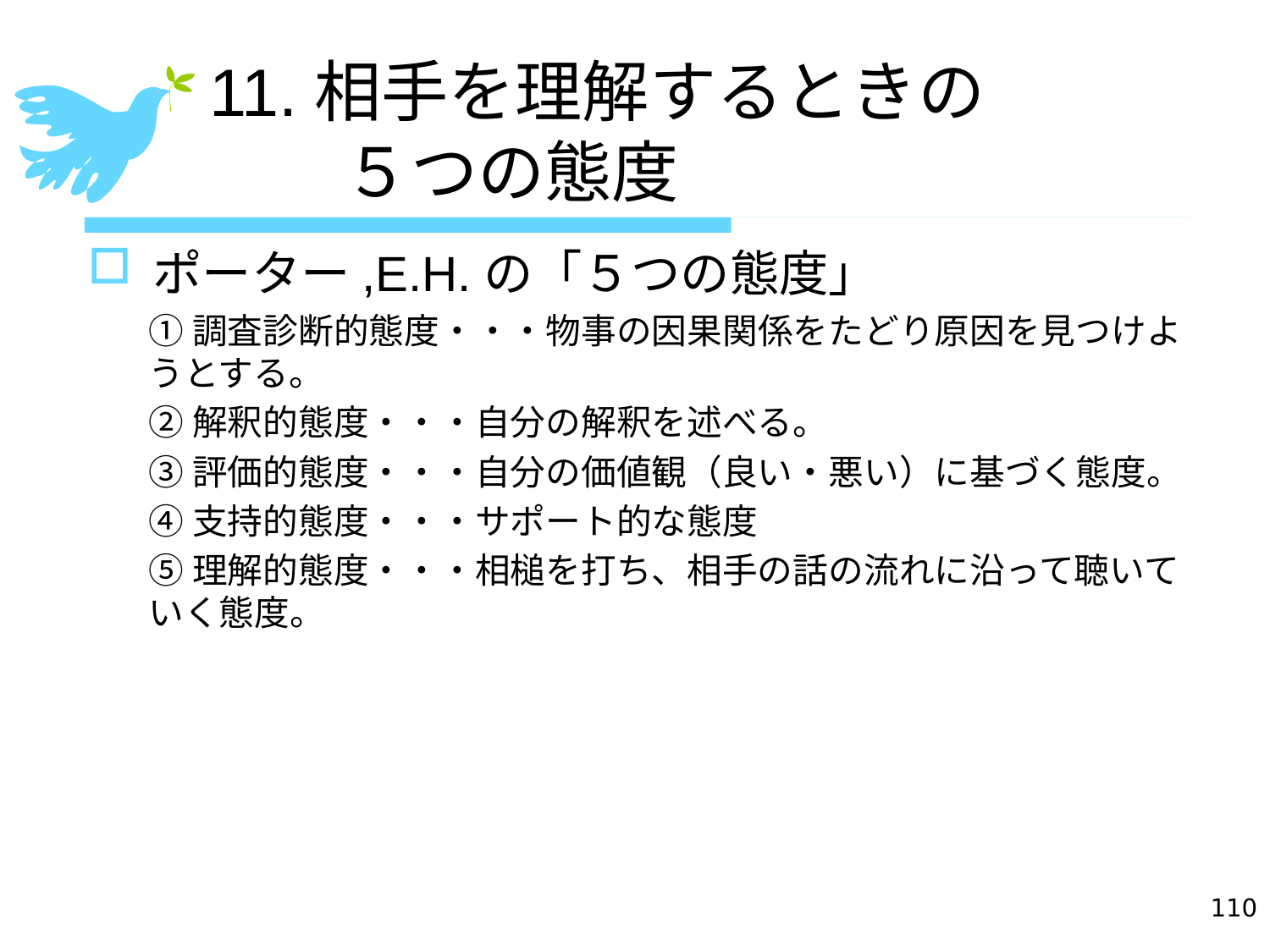

73
# 11.相手を理解するときの 　　５つの態度
ポーター,E.H.の「５つの態度」
①調査診断的態度・・・物事の因果関係をたどり原因を見つけようとする。
②解釈的態度・・・自分の解釈を述べる。
③評価的態度・・・自分の価値観（良い・悪い）に基づく態度。
④支持的態度・・・サポート的な態度
⑤理解的態度・・・相槌を打ち、相手の話の流れに沿って聴いていく態度。

110